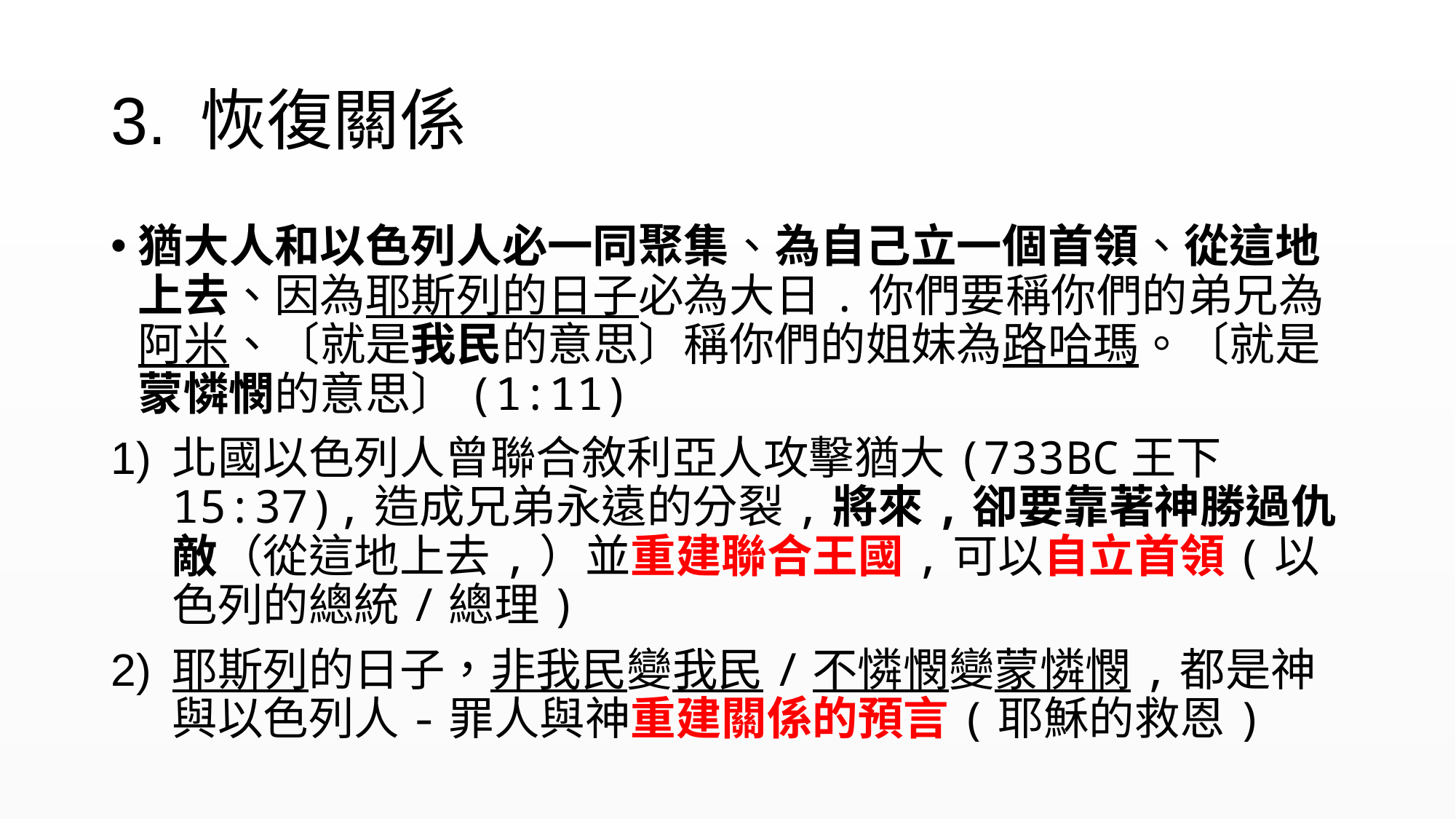

# 恢復關係
猶大人和以色列人必一同聚集、為自己立一個首領、從這地上去、因為耶斯列的日子必為大日.你們要稱你們的弟兄為阿米、〔就是我民的意思〕稱你們的姐妹為路哈瑪。〔就是蒙憐憫的意思〕(1:11)
北國以色列人曾聯合敘利亞人攻擊猶大(733BC王下15:37),造成兄弟永遠的分裂,將來,卻要靠著神勝過仇敵（從這地上去,）並重建聯合王國,可以自立首領(以色列的總統/總理)
耶斯列的日子，非我民變我民/不憐憫變蒙憐憫,都是神與以色列人-罪人與神重建關係的預言(耶穌的救恩)